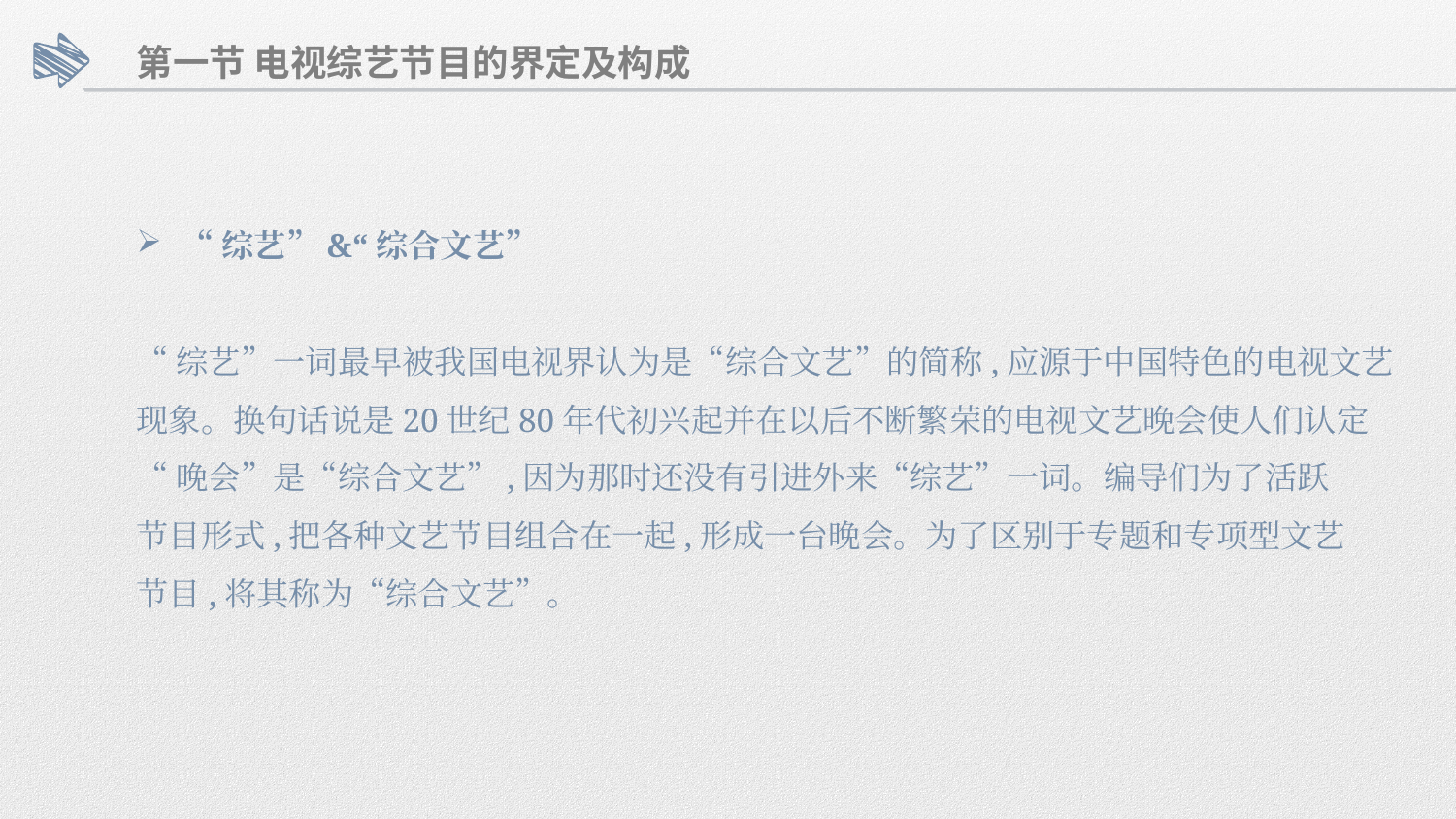

第一节 电视综艺节目的界定及构成
“综艺”&“综合文艺”

“综艺”一词最早被我国电视界认为是“综合文艺”的简称,应源于中国特色的电视文艺
现象。换句话说是20世纪80年代初兴起并在以后不断繁荣的电视文艺晚会使人们认定
“晚会”是“综合文艺”,因为那时还没有引进外来“综艺”一词。编导们为了活跃
节目形式,把各种文艺节目组合在一起,形成一台晚会。为了区别于专题和专项型文艺
节目,将其称为“综合文艺”。